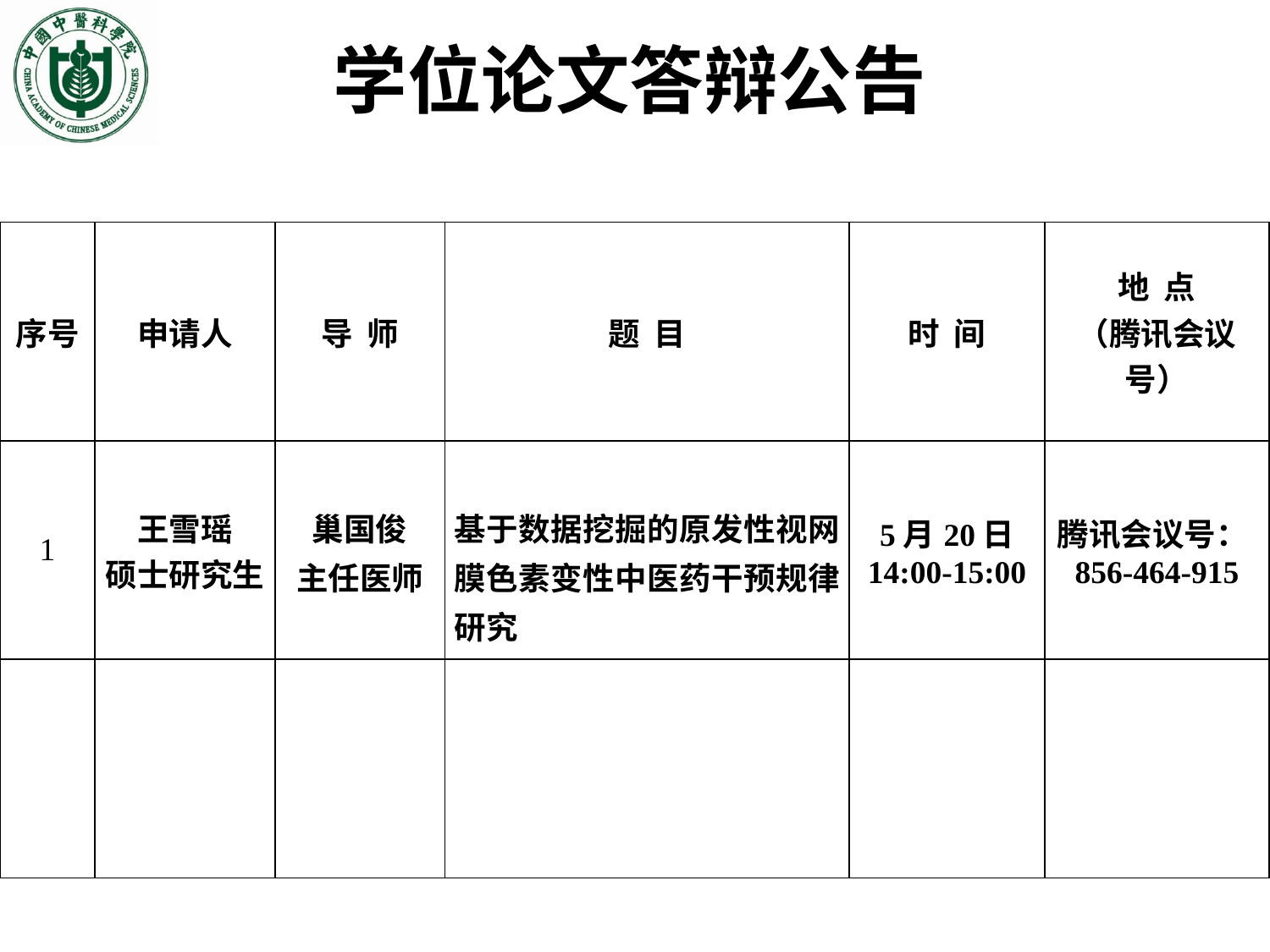

学位论文答辩公告

| 序号 | 申请人 | 导 师 | 题 目 | 时 间 | 地 点 （腾讯会议号） |
| --- | --- | --- | --- | --- | --- |
| 1 | 王雪瑶 硕士研究生 | 巢国俊 主任医师 | 基于数据挖掘的原发性视网膜色素变性中医药干预规律研究 | 5月20日 14:00-15:00 | 腾讯会议号：856-464-915 |
|  |  |  |  |  |  |